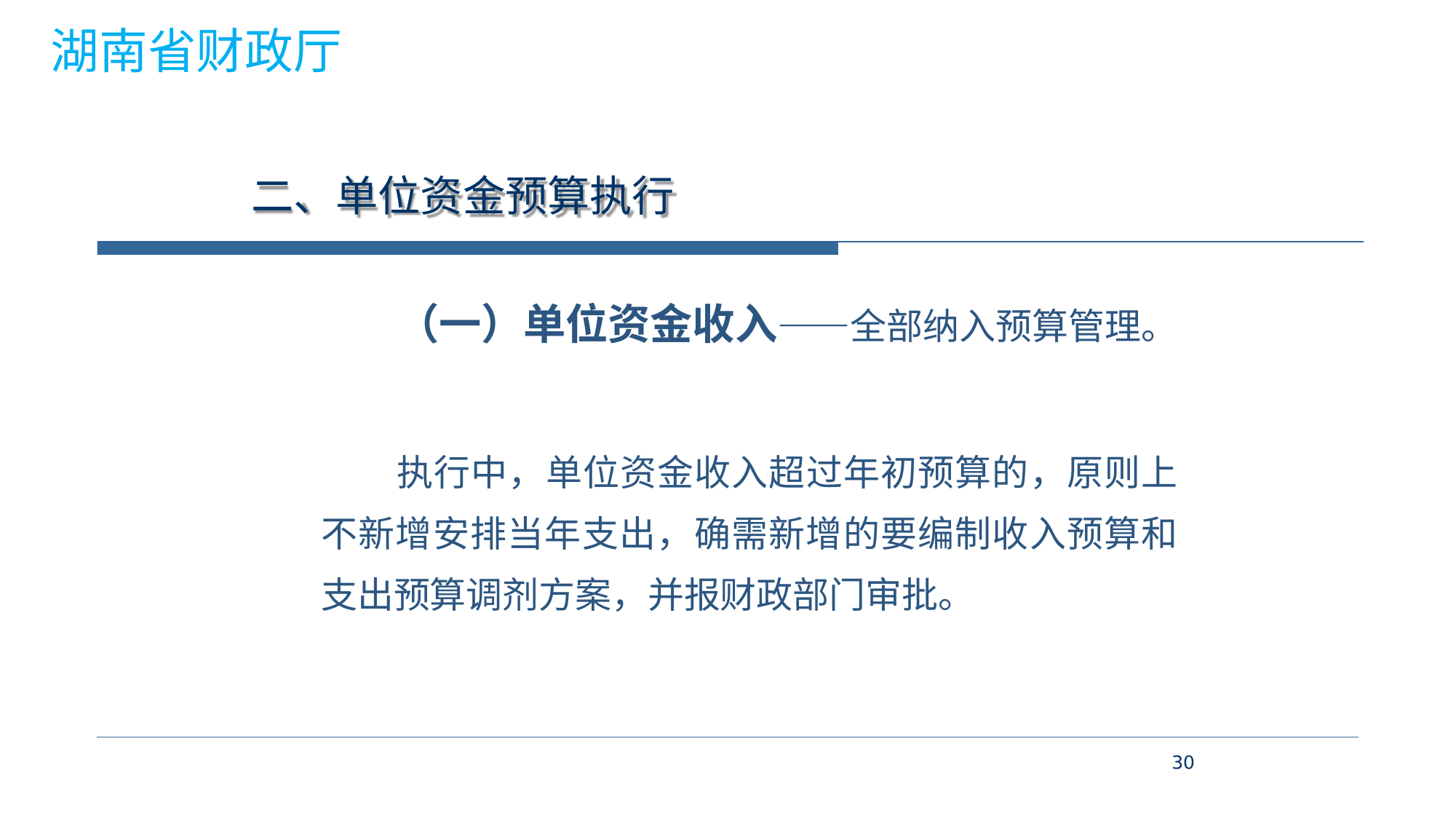

湖南省财政厅

# 二、单位资金预算执行
（一）单位资金收入——全部纳入预算管理。

执行中，单位资金收入超过年初预算的，原则上 不新增安排当年支出，确需新增的要编制收入预算和 支出预算调剂方案，并报财政部门审批。

30